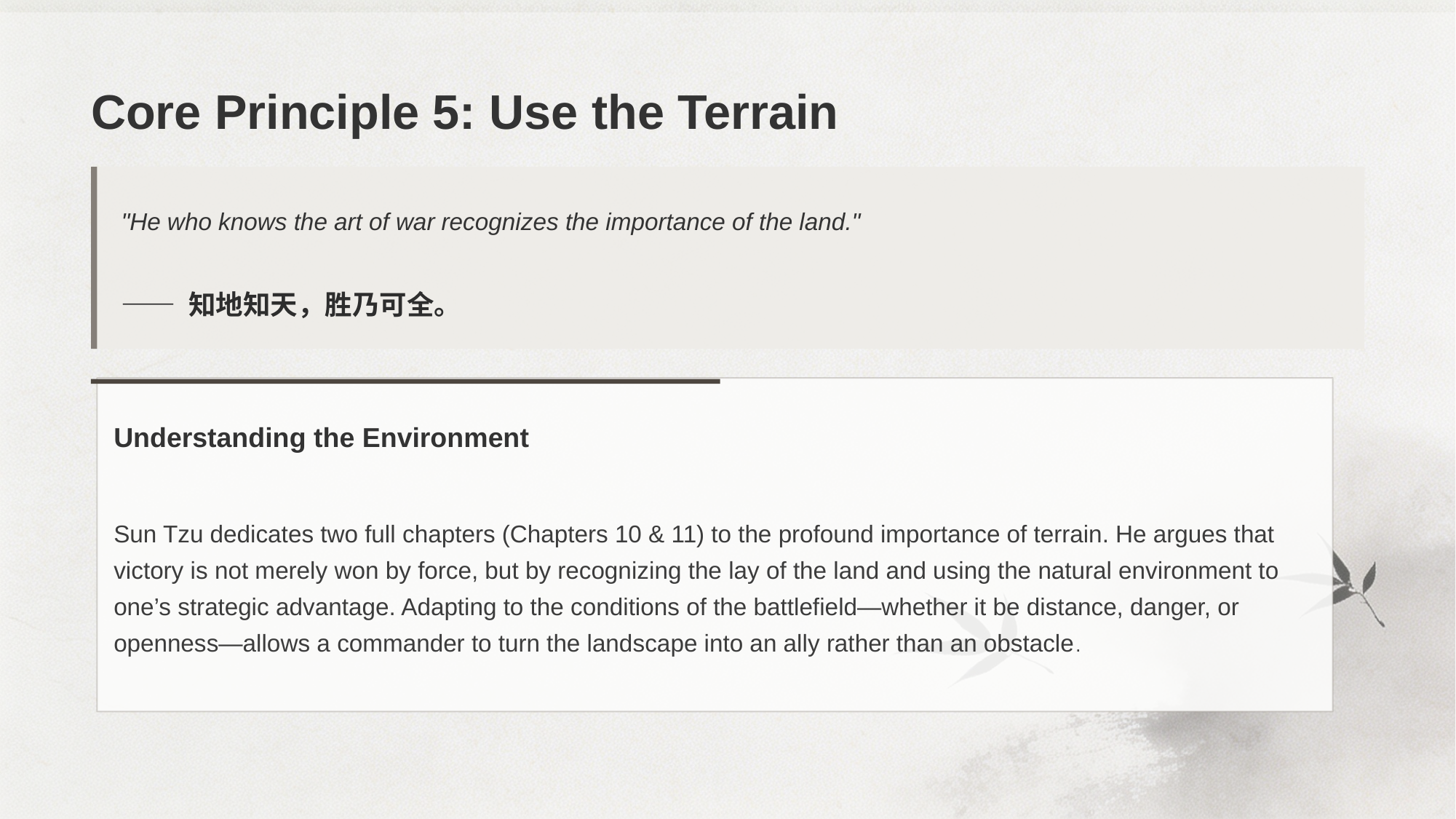

Core Principle 5: Use the Terrain

"He who knows the art of war recognizes the importance of the land."
—— 知地知天，胜乃可全。

Understanding the Environment
Sun Tzu dedicates two full chapters (Chapters 10 & 11) to the profound importance of terrain. He argues that victory is not merely won by force, but by recognizing the lay of the land and using the natural environment to one’s strategic advantage. Adapting to the conditions of the battlefield—whether it be distance, danger, or openness—allows a commander to turn the landscape into an ally rather than an obstacle.